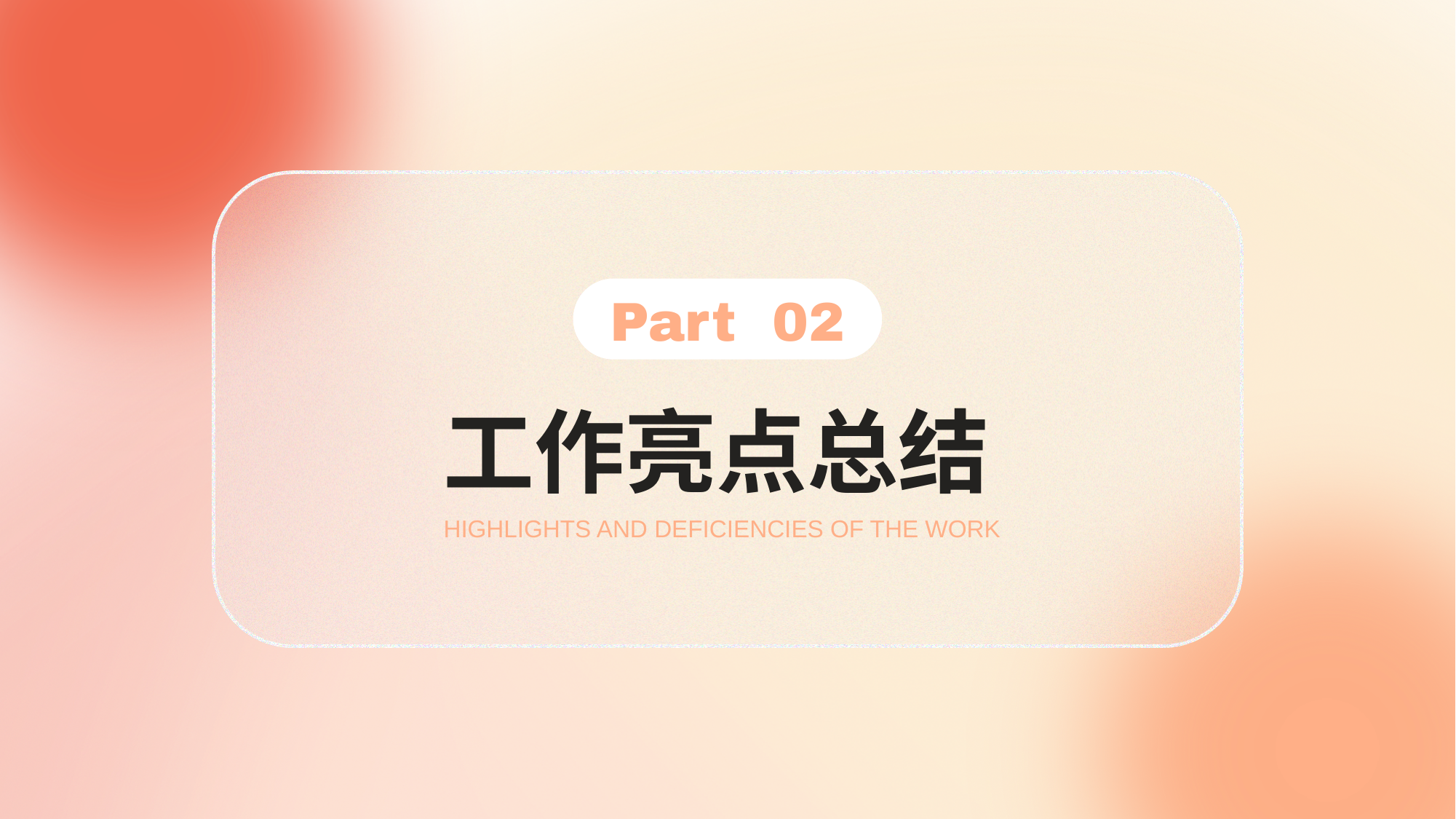

Part  02
工作亮点总结
HIGHLIGHTS AND DEFICIENCIES OF THE WORK